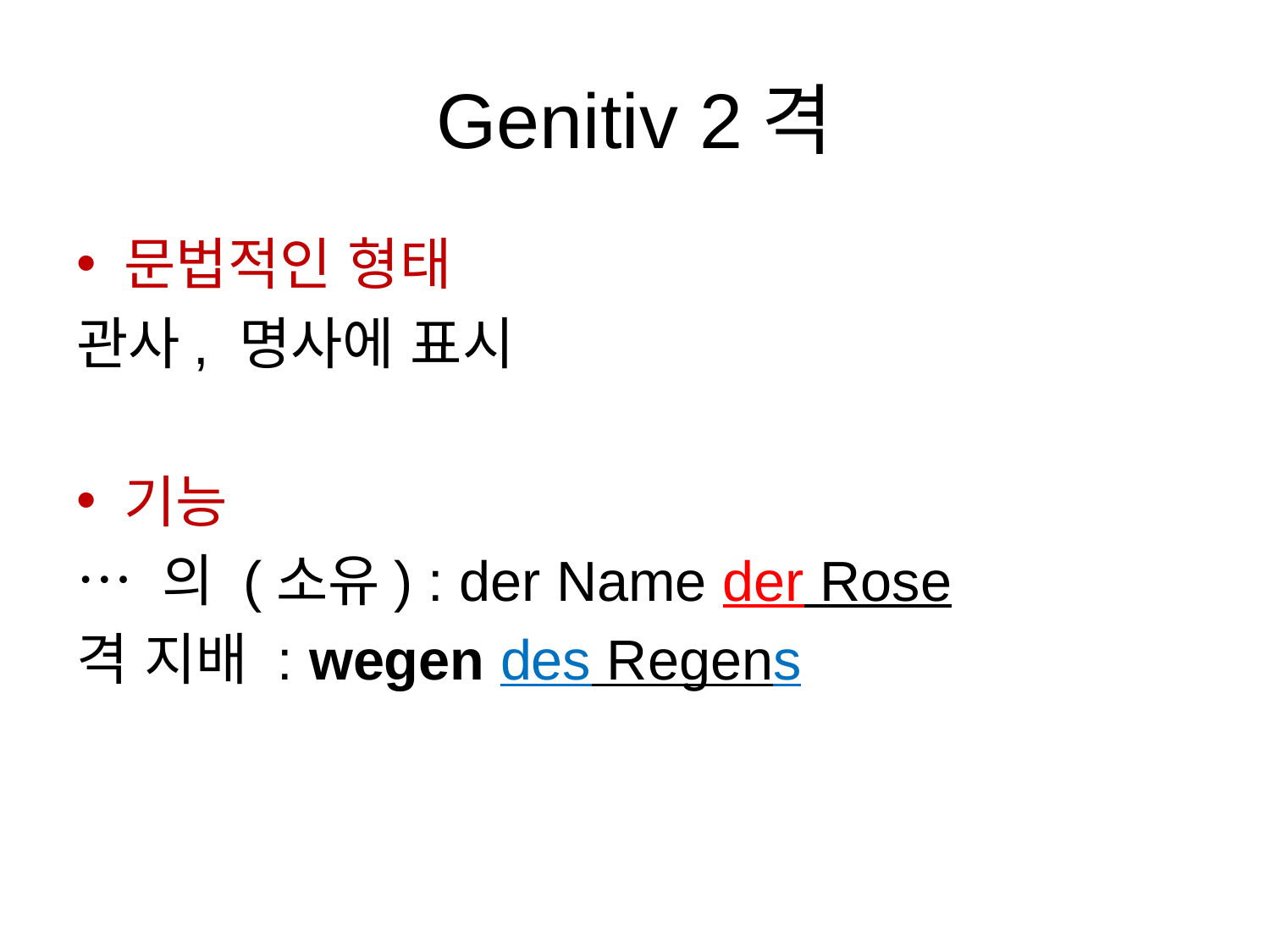

# Genitiv 2격
문법적인 형태
관사, 명사에 표시

기능
… 의 (소유) : der Name der Rose
격 지배 : wegen des Regens